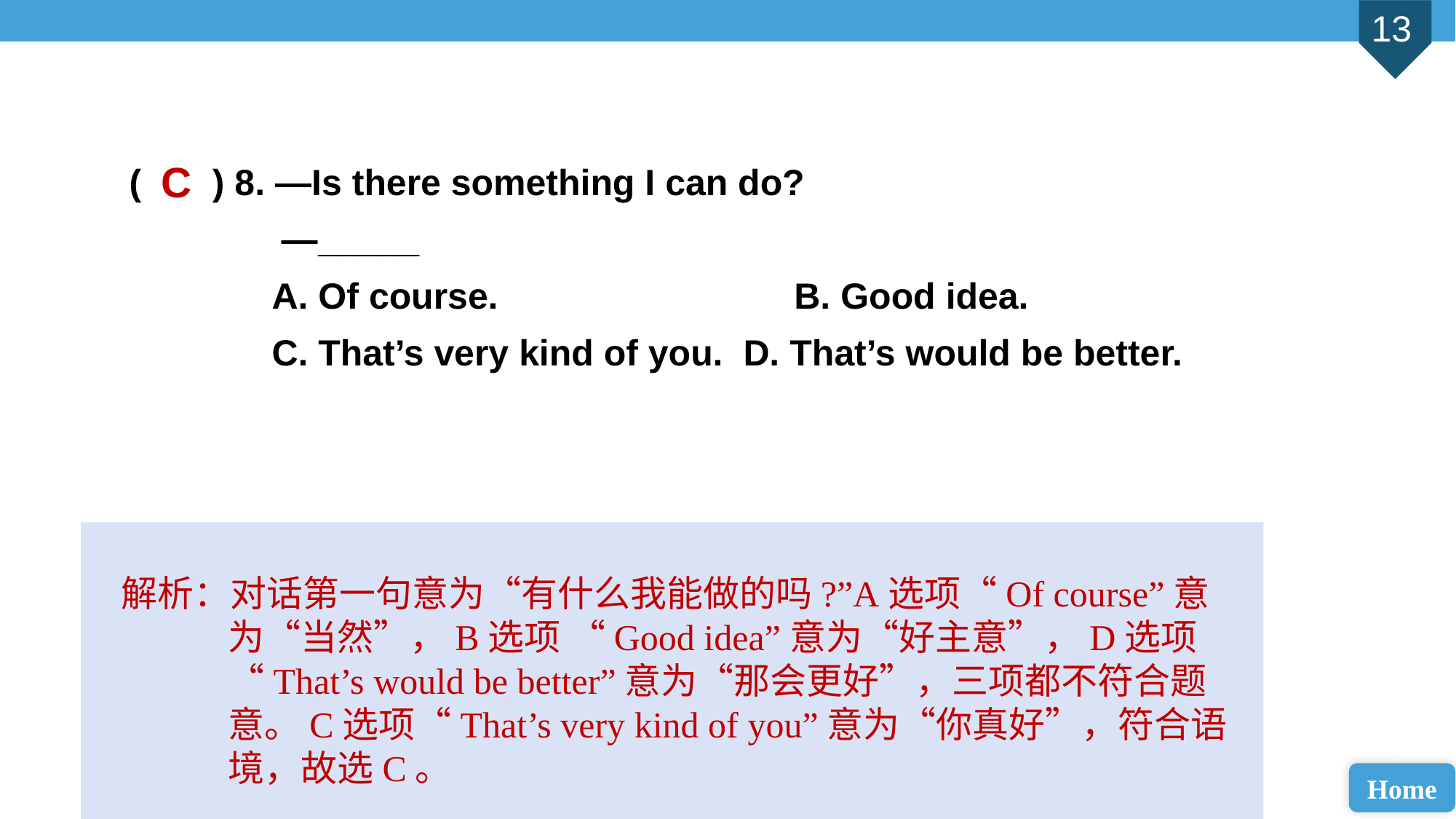

(       ) 8. —Is there something I can do?
               —_____
              A. Of course.			 B. Good idea.
              C. That’s very kind of you.  D. That’s would be better.
C

解析：对话第一句意为“有什么我能做的吗?”A选项“Of course”意为“当然”，B选项 “Good idea”意为“好主意”，D选项“That’s would be better”意为“那会更好”，三项都不符合题意。C选项“That’s very kind of you”意为“你真好”，符合语境，故选C。